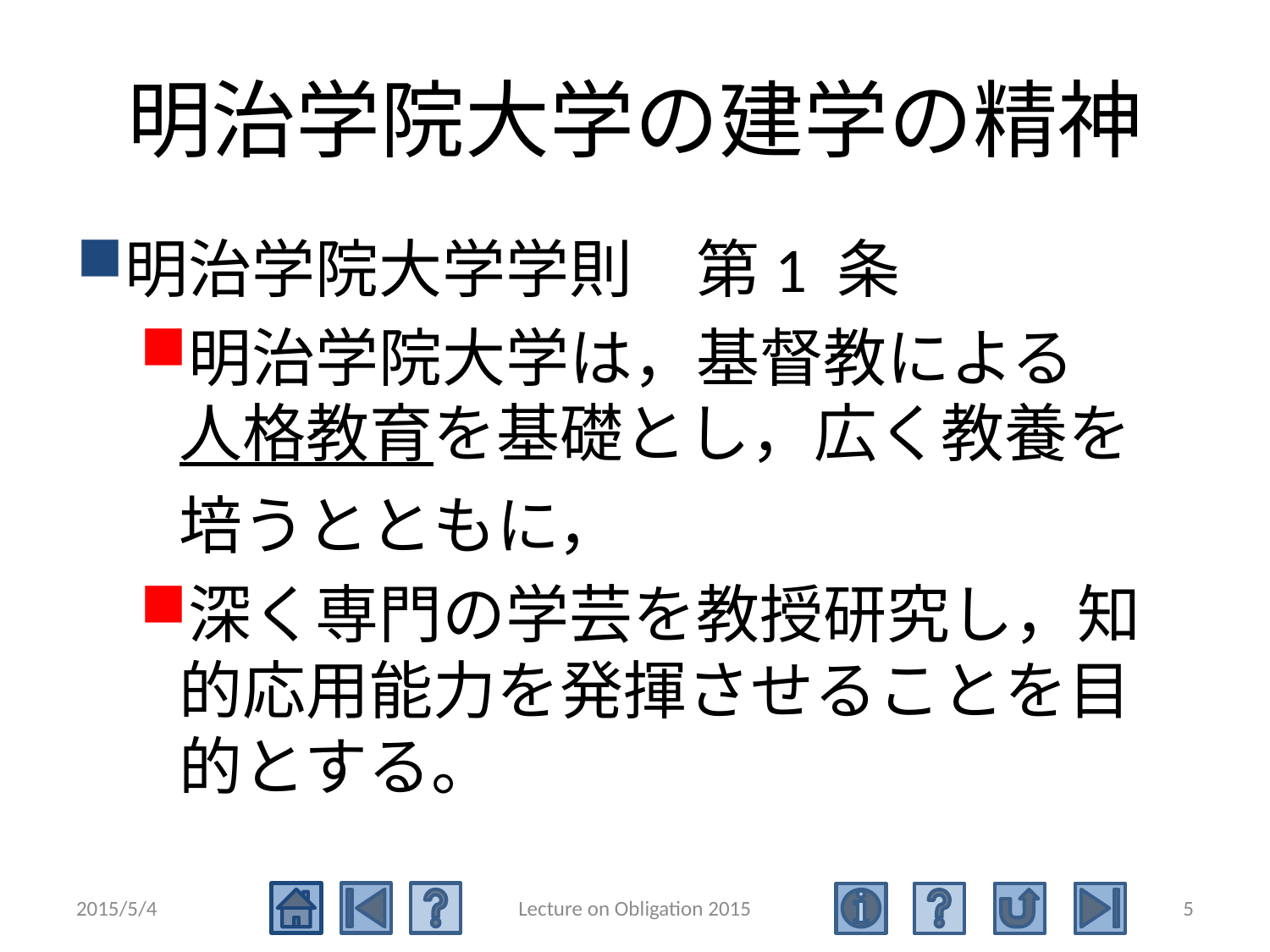

# 明治学院大学の建学の精神
明治学院大学学則　第1 条
明治学院大学は，基督教による人格教育を基礎とし，広く教養を培うとともに，
深く専門の学芸を教授研究し，知的応用能力を発揮させることを目的とする。
2015/5/4
Lecture on Obligation 2015
5